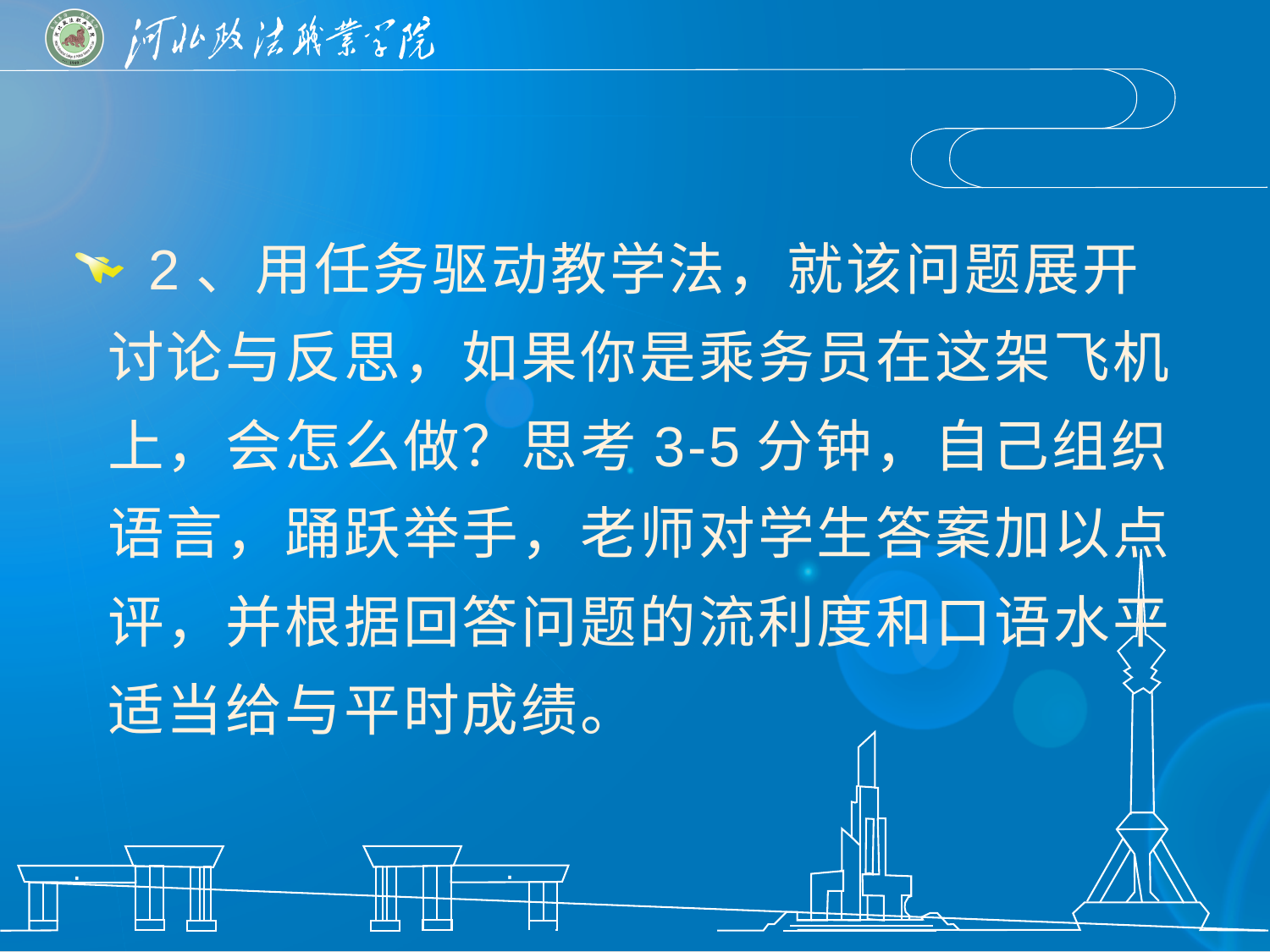

#
 2、用任务驱动教学法，就该问题展开讨论与反思，如果你是乘务员在这架飞机上，会怎么做？思考3-5分钟，自己组织语言，踊跃举手，老师对学生答案加以点评，并根据回答问题的流利度和口语水平适当给与平时成绩。
9